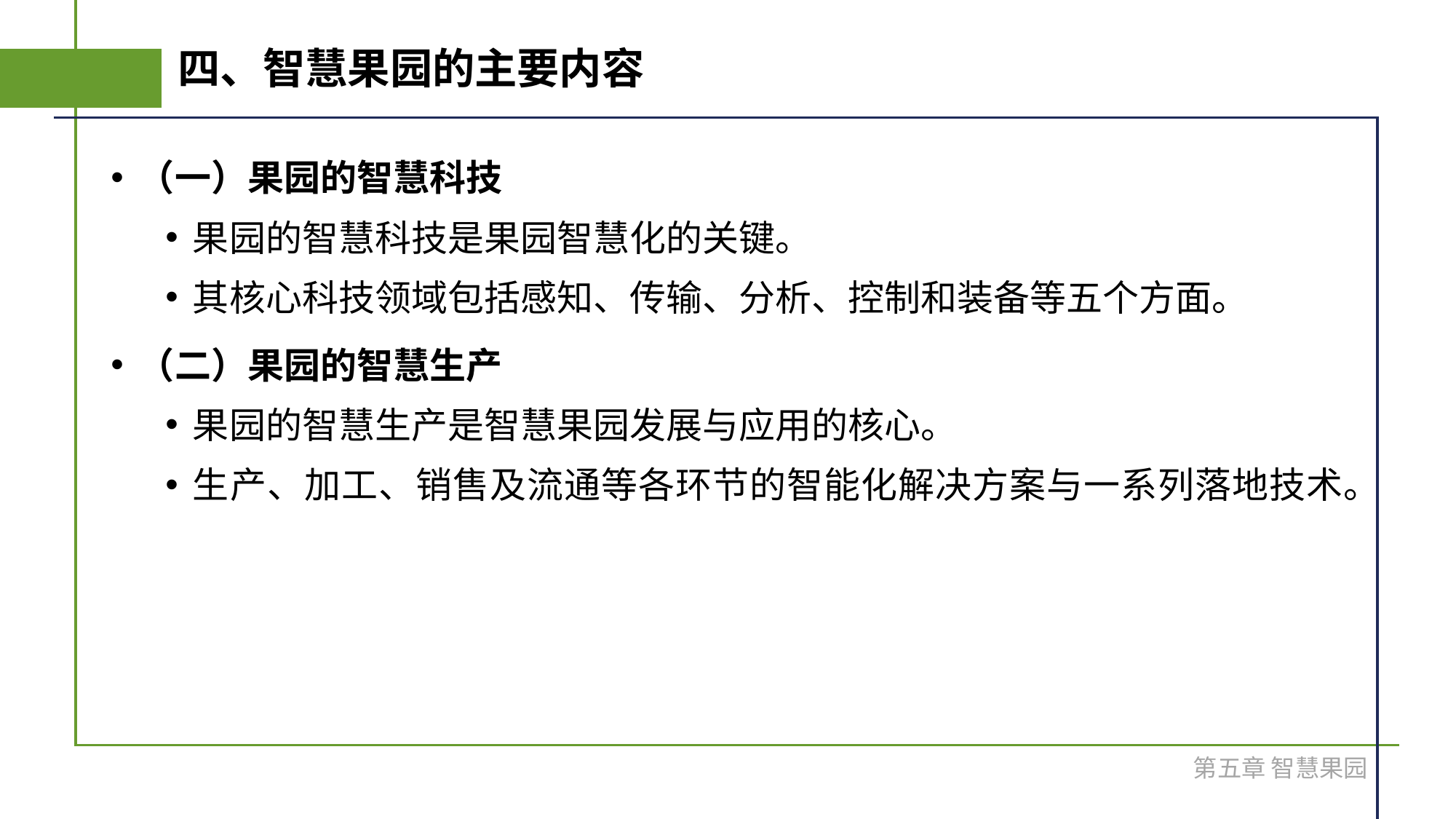

# 四、智慧果园的主要内容
（一）果园的智慧科技
果园的智慧科技是果园智慧化的关键。
其核心科技领域包括感知、传输、分析、控制和装备等五个方面。
（二）果园的智慧生产
果园的智慧生产是智慧果园发展与应用的核心。
生产、加工、销售及流通等各环节的智能化解决方案与一系列落地技术。

第五章 智慧果园